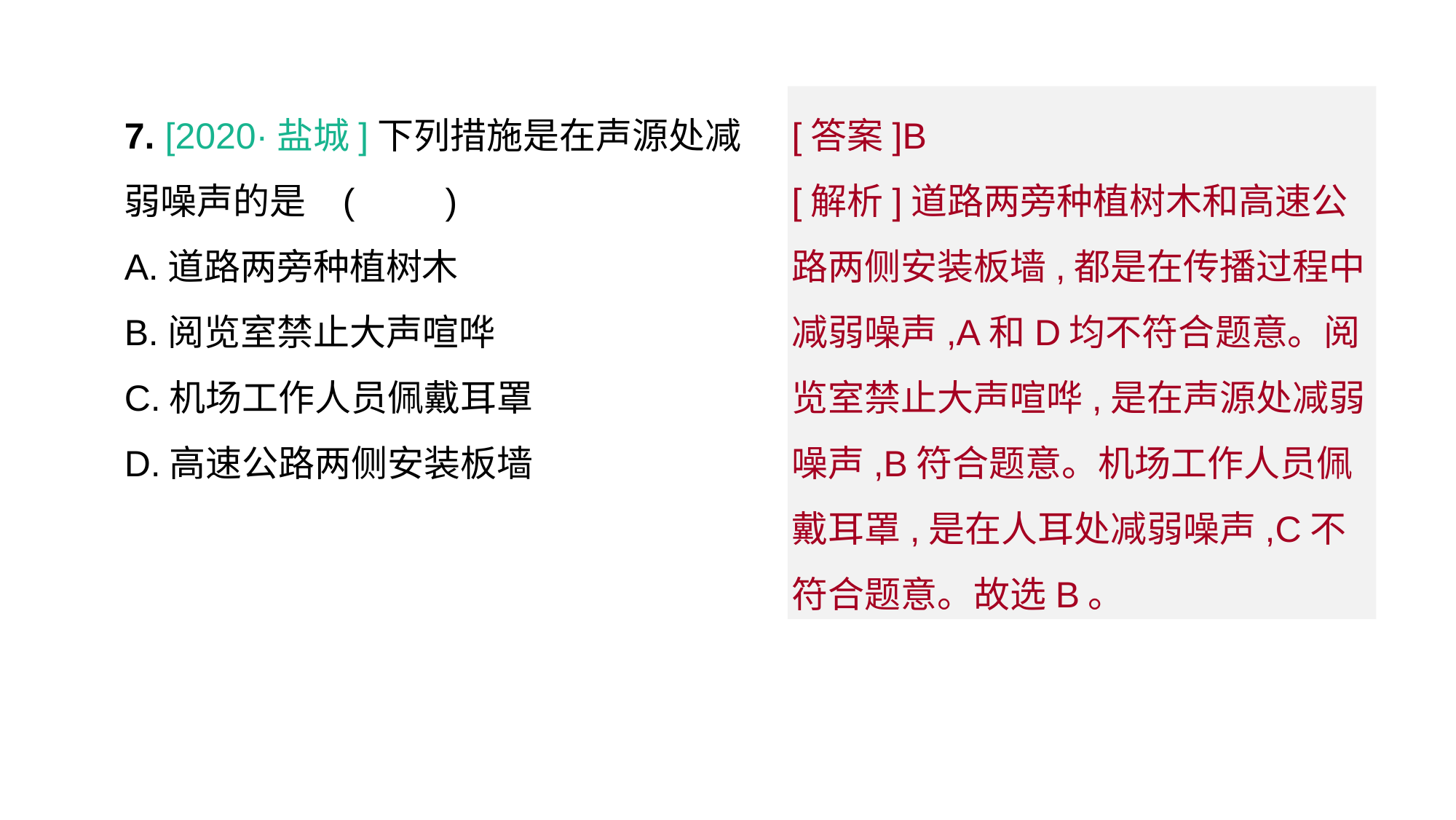

7. [2020·盐城]下列措施是在声源处减弱噪声的是	(　　)
A.道路两旁种植树木
B.阅览室禁止大声喧哗
C.机场工作人员佩戴耳罩
D.高速公路两侧安装板墙
[答案]B
[解析]道路两旁种植树木和高速公路两侧安装板墙,都是在传播过程中减弱噪声,A和D均不符合题意。阅览室禁止大声喧哗,是在声源处减弱噪声,B符合题意。机场工作人员佩戴耳罩,是在人耳处减弱噪声,C不符合题意。故选B。